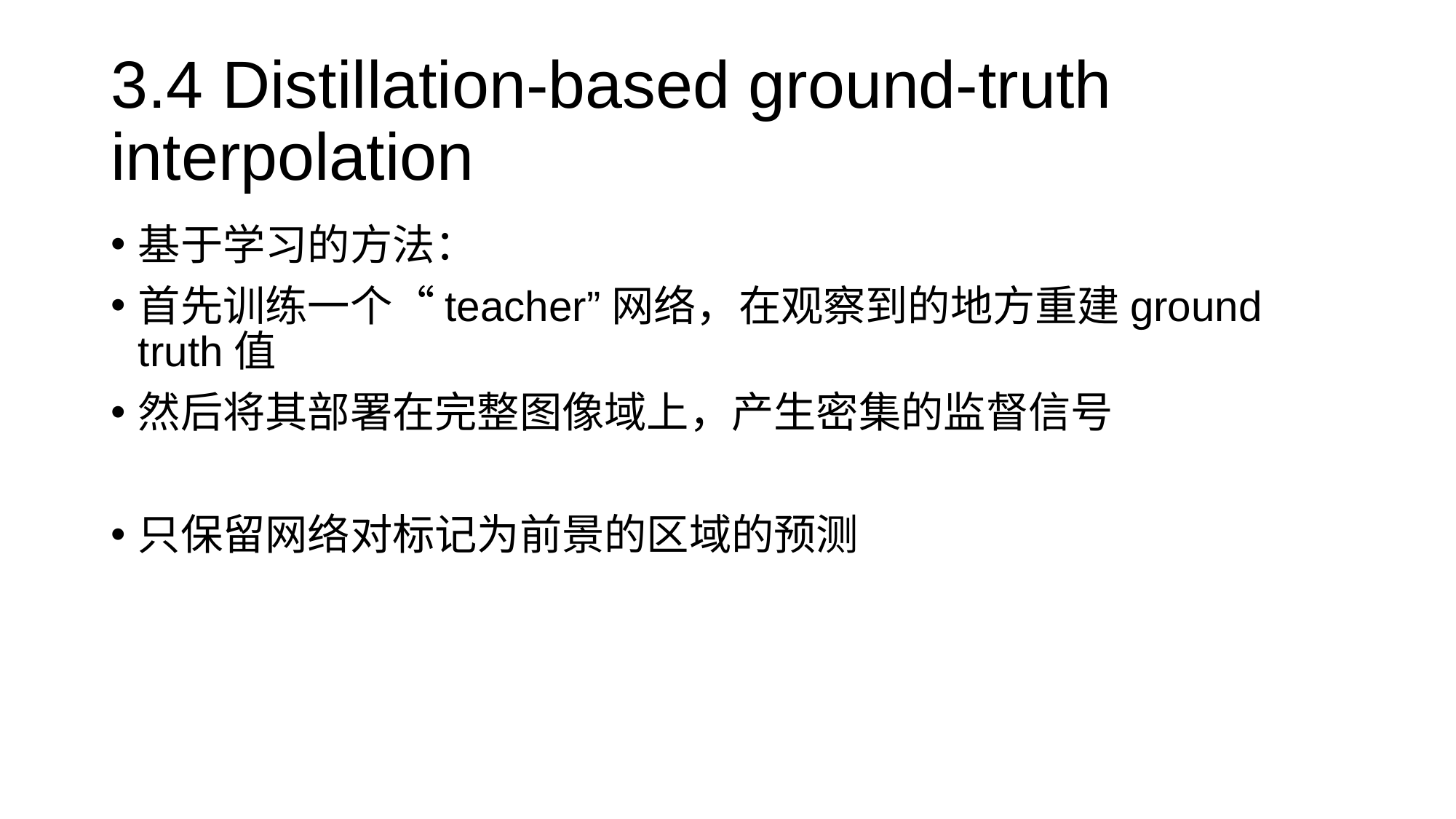

# 3.4 Distillation-based ground-truth interpolation
基于学习的方法：
首先训练一个“teacher”网络，在观察到的地方重建ground truth值
然后将其部署在完整图像域上，产生密集的监督信号

只保留网络对标记为前景的区域的预测